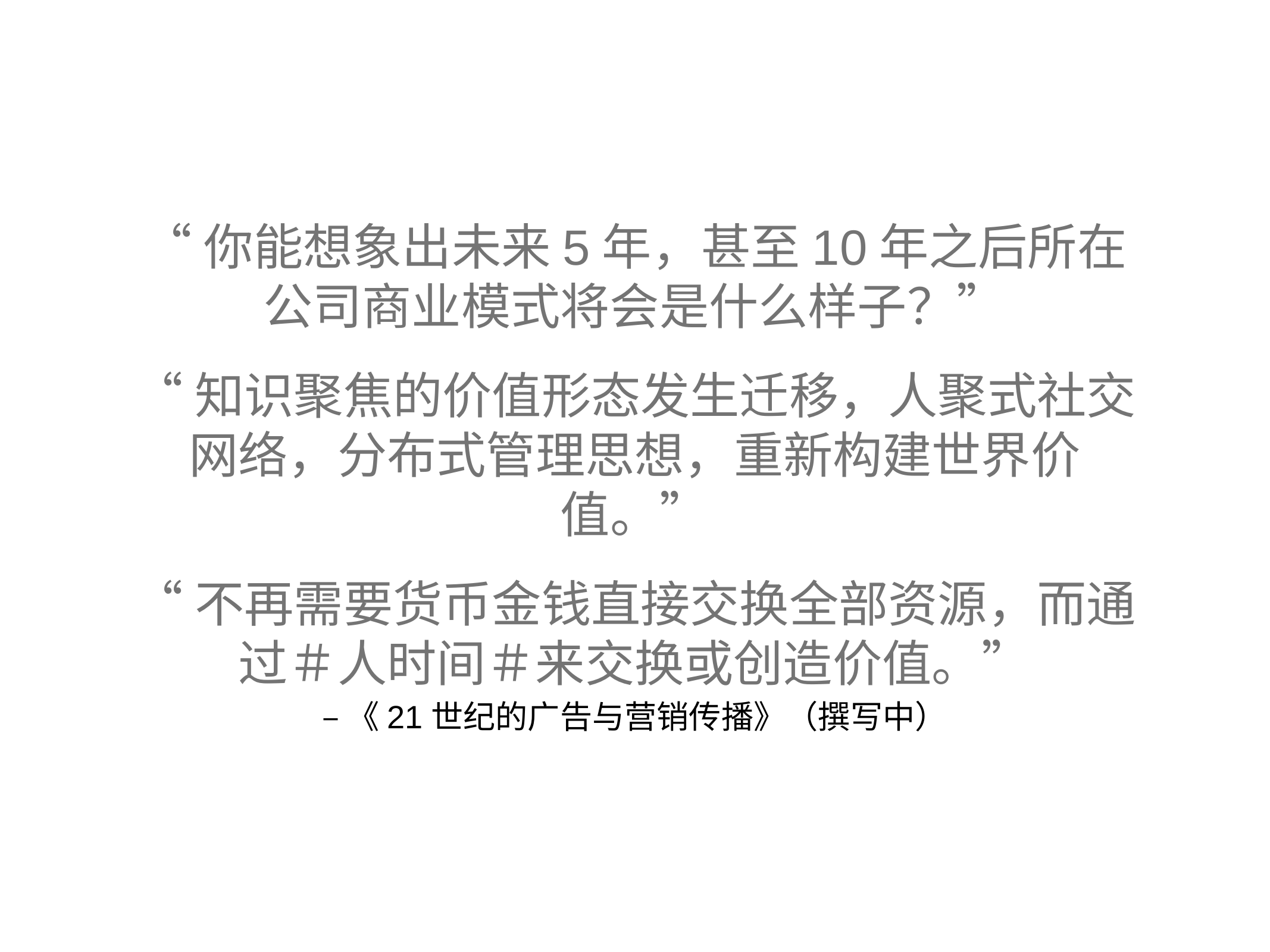

“你能想象出未来5年，甚至10年之后所在公司商业模式将会是什么样子？”
“知识聚焦的价值形态发生迁移，人聚式社交网络，分布式管理思想，重新构建世界价值。”
“不再需要货币金钱直接交换全部资源，而通过＃人时间＃来交换或创造价值。”
–《21世纪的广告与营销传播》（撰写中）